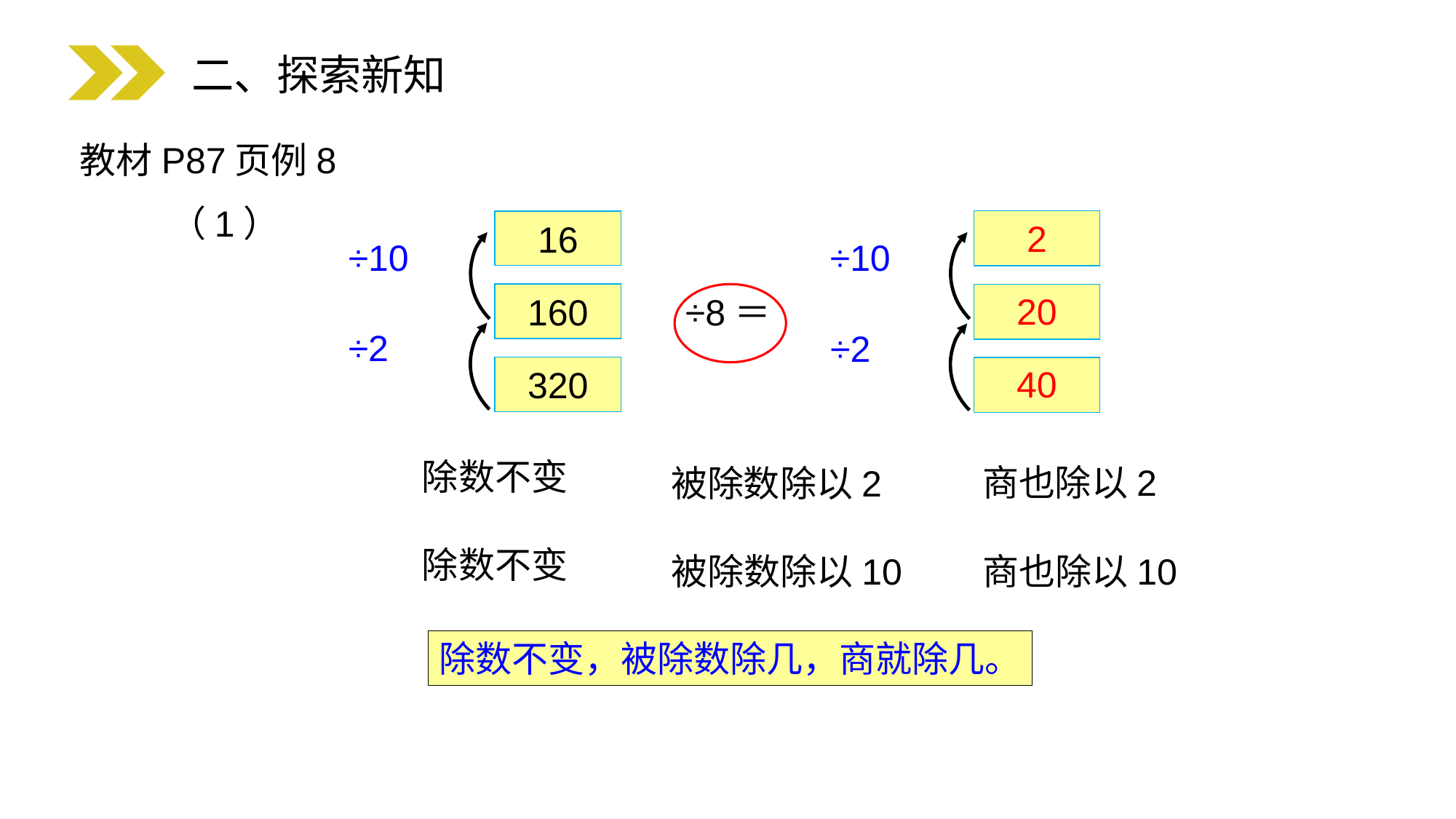

二、探索新知
教材P87页例8
（1）
2

16
160
320

÷10
÷10
20
÷8＝

÷2
÷2
40
除数不变
商也除以2
被除数除以2
除数不变
被除数除以10
商也除以10
除数不变，被除数除几，商就除几。